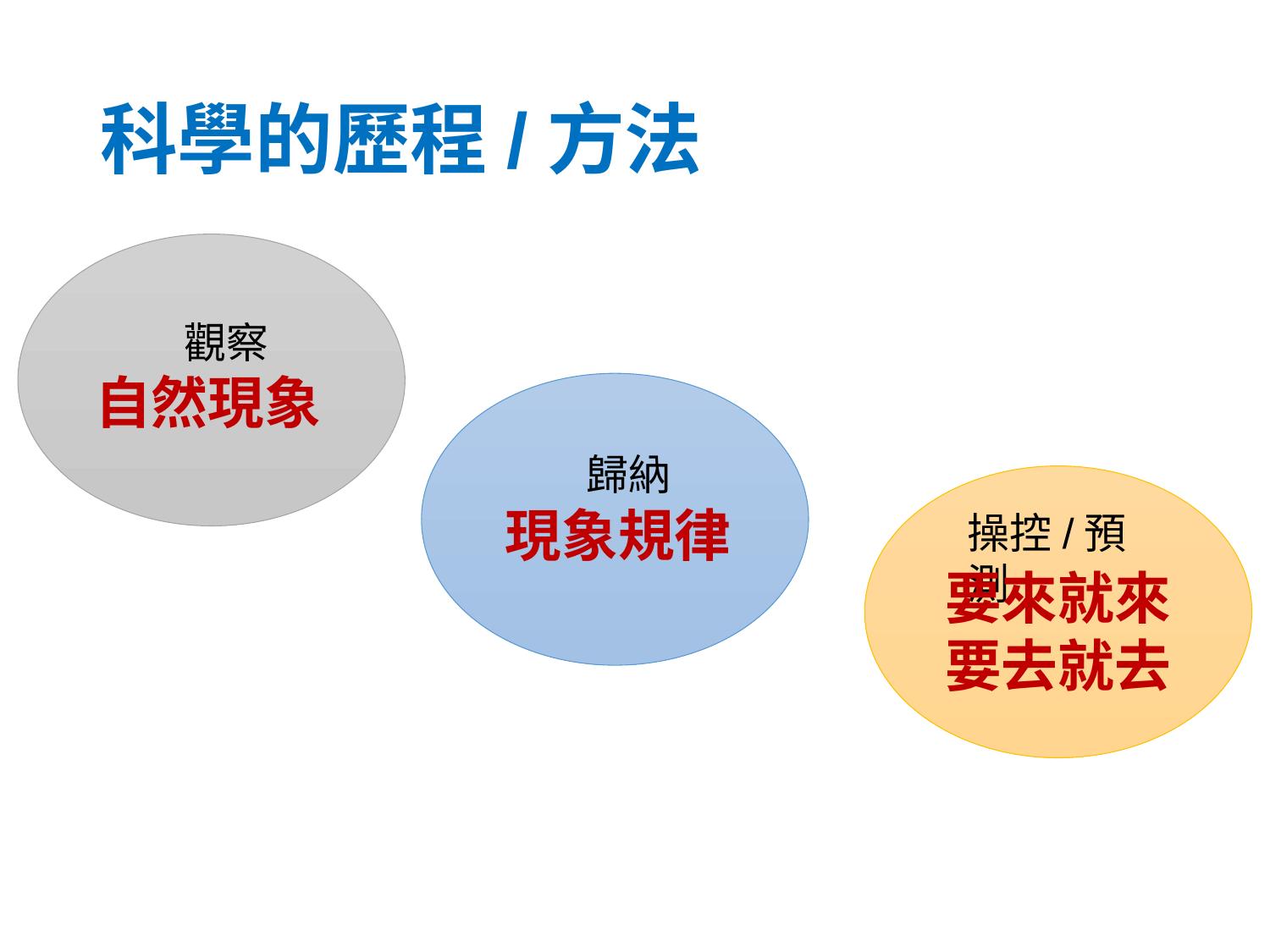

# 科學的歷程/方法

觀察
自然現象

歸納

現象規律
操控/預測
要來就來
要去就去